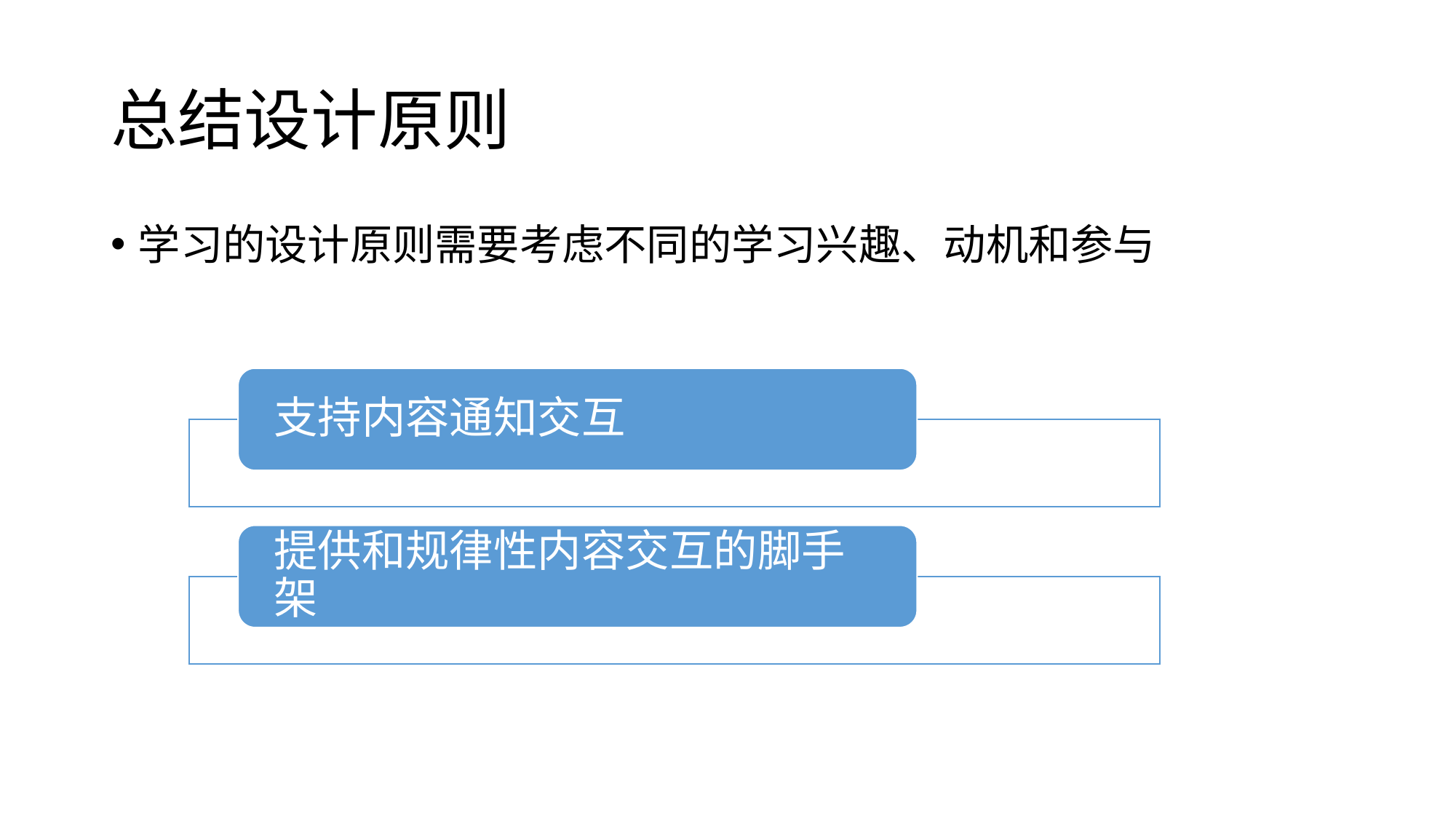

# 总结设计原则
学习的设计原则需要考虑不同的学习兴趣、动机和参与

支持内容通知交互
提供和规律性内容交互的脚手架